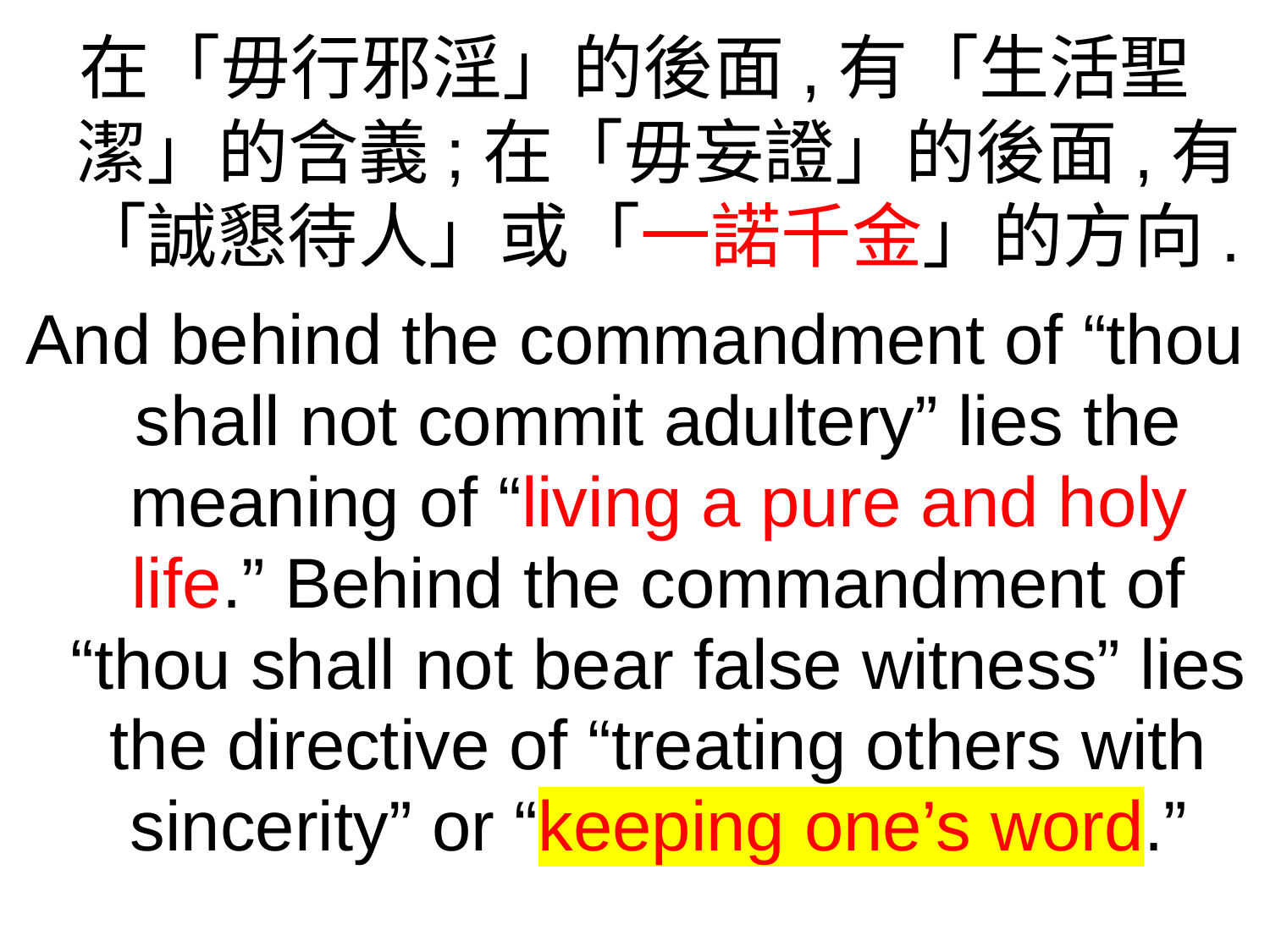

在「毋行邪淫」的後面,有「生活聖潔」的含義;在「毋妄證」的後面,有「誠懇待人」或「一諾千金」的方向.
And behind the commandment of “thou shall not commit adultery” lies the meaning of “living a pure and holy life.” Behind the commandment of “thou shall not bear false witness” lies the directive of “treating others with sincerity” or “keeping one’s word.”